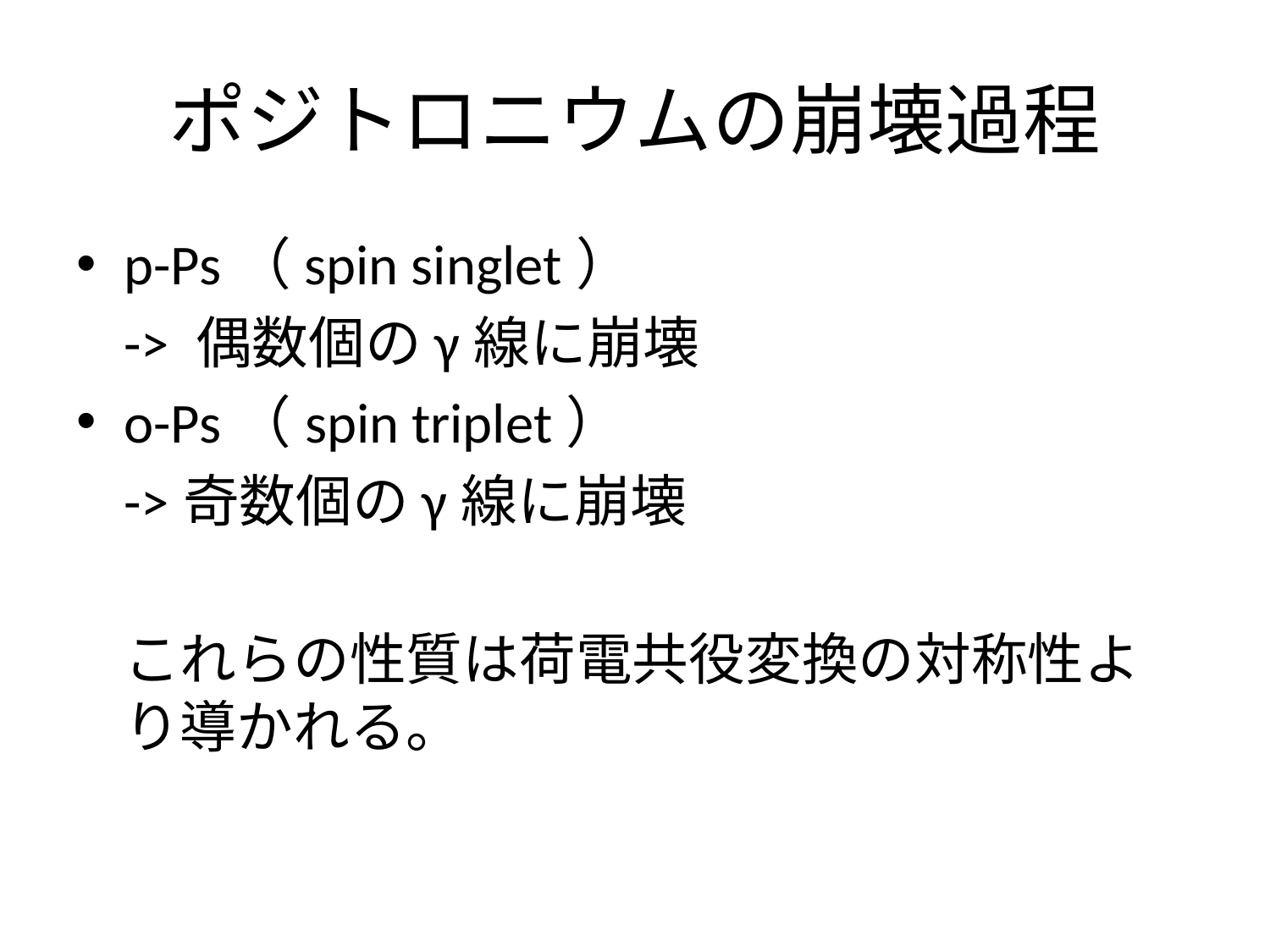

# ポジトロニウムの崩壊過程
p-Ps（spin singlet）
	-> 偶数個のγ線に崩壊
o-Ps（spin triplet）
	->奇数個のγ線に崩壊

	これらの性質は荷電共役変換の対称性より導かれる。